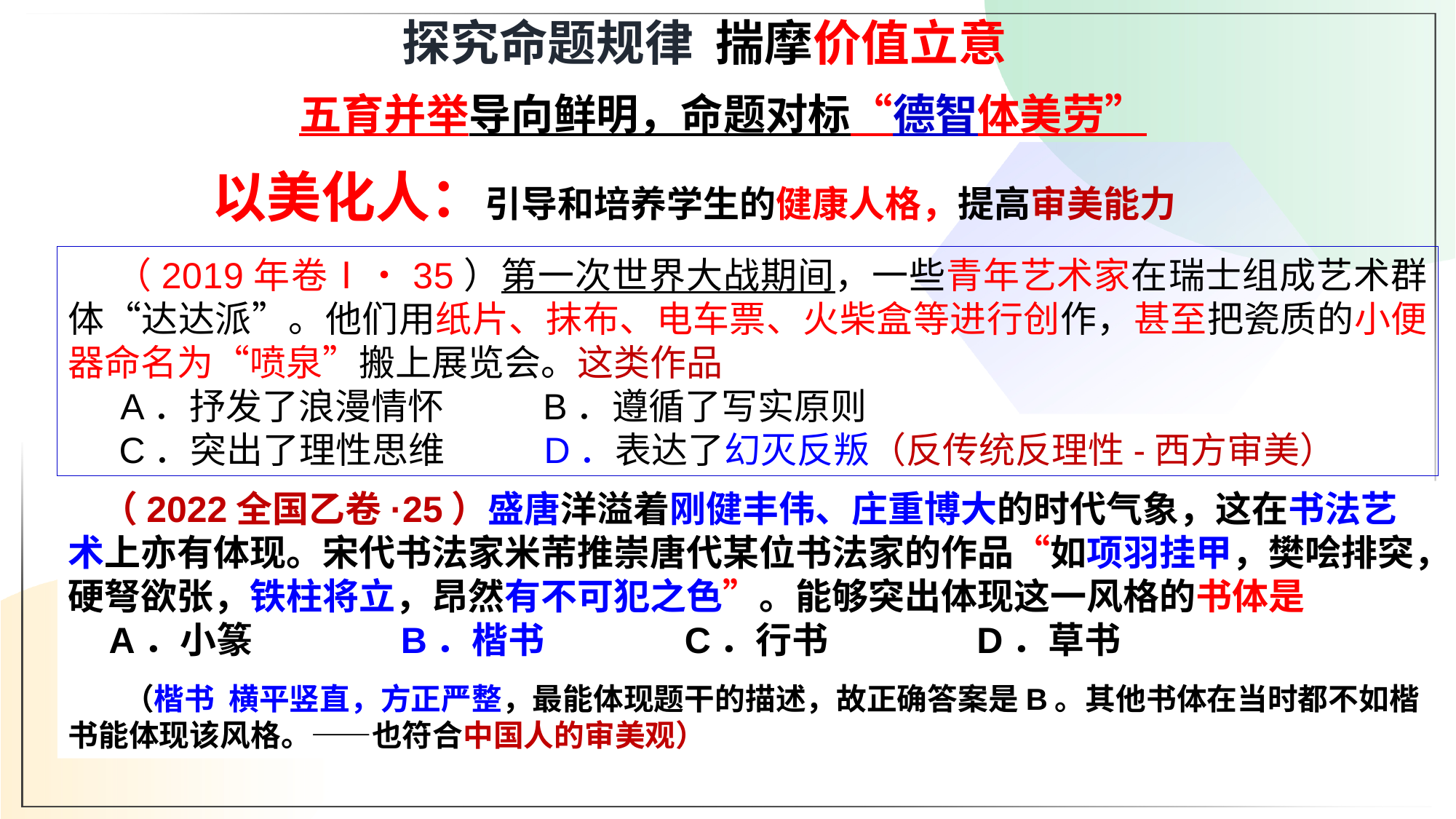

探究命题规律  揣摩价值立意
五育并举导向鲜明，命题对标“德智体美劳”
以美化人：引导和培养学生的健康人格，提高审美能力
    （2019年卷Ⅰ•35）第一次世界大战期间，一些青年艺术家在瑞士组成艺术群体“达达派”。他们用纸片、抹布、电车票、火柴盒等进行创作，甚至把瓷质的小便器命名为“喷泉”搬上展览会。这类作品
  A．抒发了浪漫情怀           B．遵循了写实原则
     C．突出了理性思维           D．表达了幻灭反叛（反传统反理性-西方审美）
   （2022全国乙卷·25）盛唐洋溢着刚健丰伟、庄重博大的时代气象，这在书法艺术上亦有体现。宋代书法家米芾推崇唐代某位书法家的作品“如项羽挂甲，樊哙排突，硬弩欲张，铁柱将立，昂然有不可犯之色”。能够突出体现这一风格的书体是
    A．小篆                 B．楷书                C．行书                 D．草书

       （楷书  横平竖直，方正严整，最能体现题干的描述，故正确答案是B。其他书体在当时都不如楷书能体现该风格。——也符合中国人的审美观）